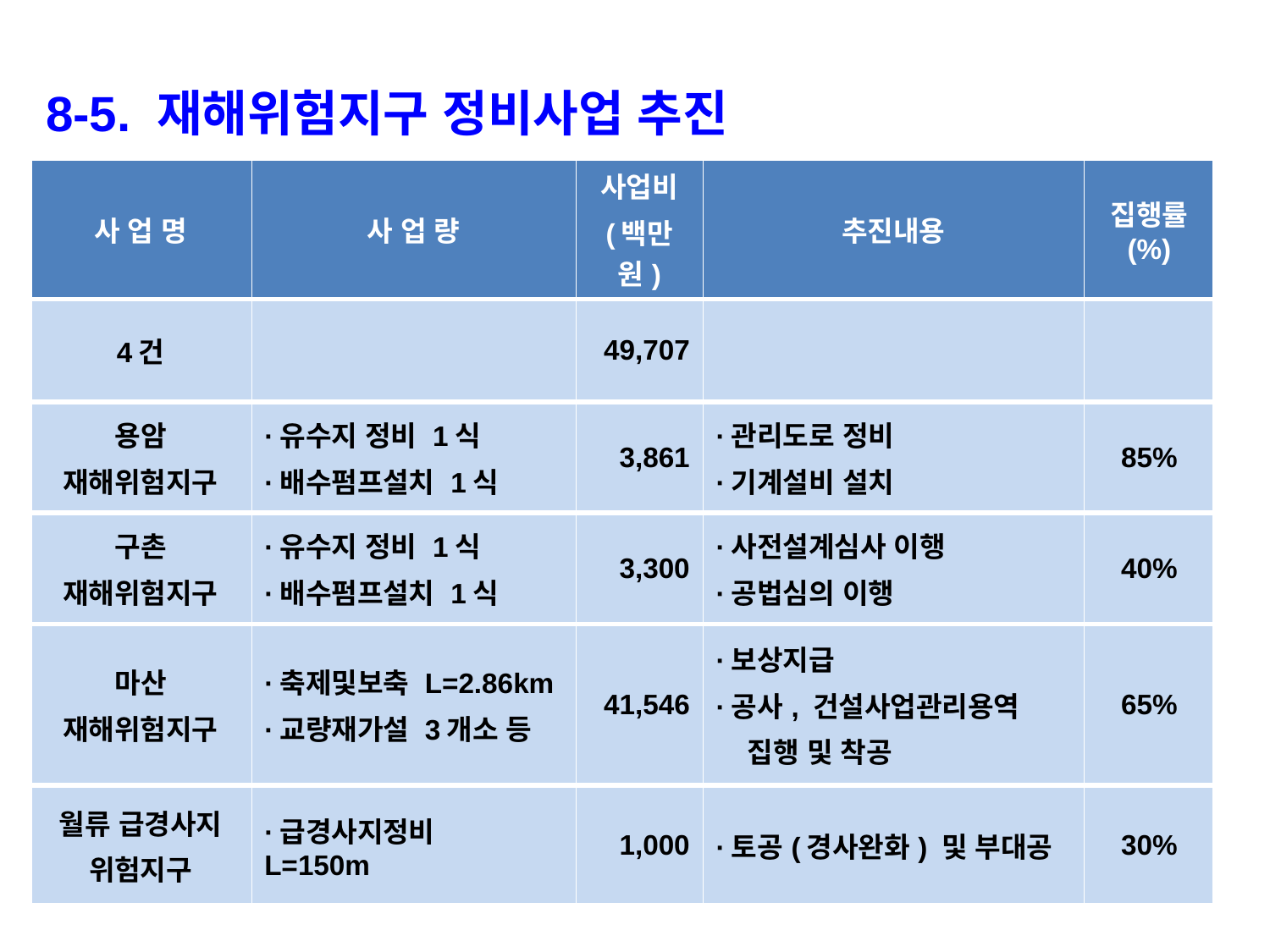

8-5. 재해위험지구 정비사업 추진
| 사 업 명 | 사 업 량 | 사업비 (백만원) | 추진내용 | 집행률 (%) |
| --- | --- | --- | --- | --- |
| 4건 |  | 49,707 |  |  |
| 용암 재해위험지구 | ·유수지 정비 1식 ·배수펌프설치 1식 | 3,861 | ·관리도로 정비 ·기계설비 설치 | 85% |
| 구촌 재해위험지구 | ·유수지 정비 1식 ·배수펌프설치 1식 | 3,300 | ·사전설계심사 이행 ·공법심의 이행 | 40% |
| 마산 재해위험지구 | ·축제및보축 L=2.86km ·교량재가설 3개소 등 | 41,546 | ·보상지급 ·공사, 건설사업관리용역 집행 및 착공 | 65% |
| 월류 급경사지 위험지구 | ·급경사지정비 L=150m | 1,000 | ·토공(경사완화) 및 부대공 | 30% |